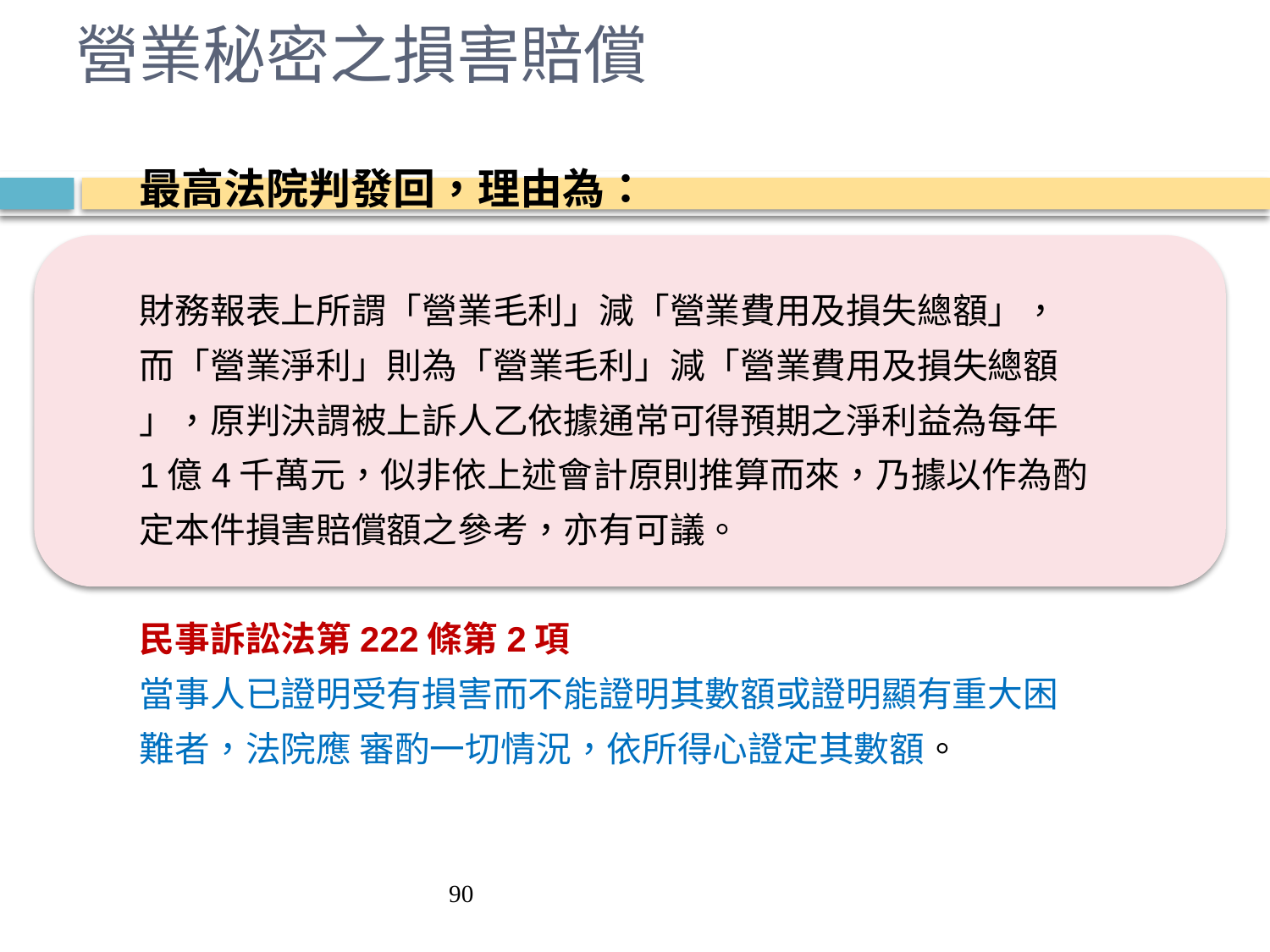

# 營業秘密之損害賠償
最高法院判發回，理由為：

財務報表上所謂「營業毛利」減「營業費用及損失總額」，
而「營業淨利」則為「營業毛利」減「營業費用及損失總額
」，原判決謂被上訴人乙依據通常可得預期之淨利益為每年
1億4千萬元，似非依上述會計原則推算而來，乃據以作為酌
定本件損害賠償額之參考，亦有可議。

民事訴訟法第222條第2項
當事人已證明受有損害而不能證明其數額或證明顯有重大困
難者，法院應 審酌一切情況，依所得心證定其數額。

90